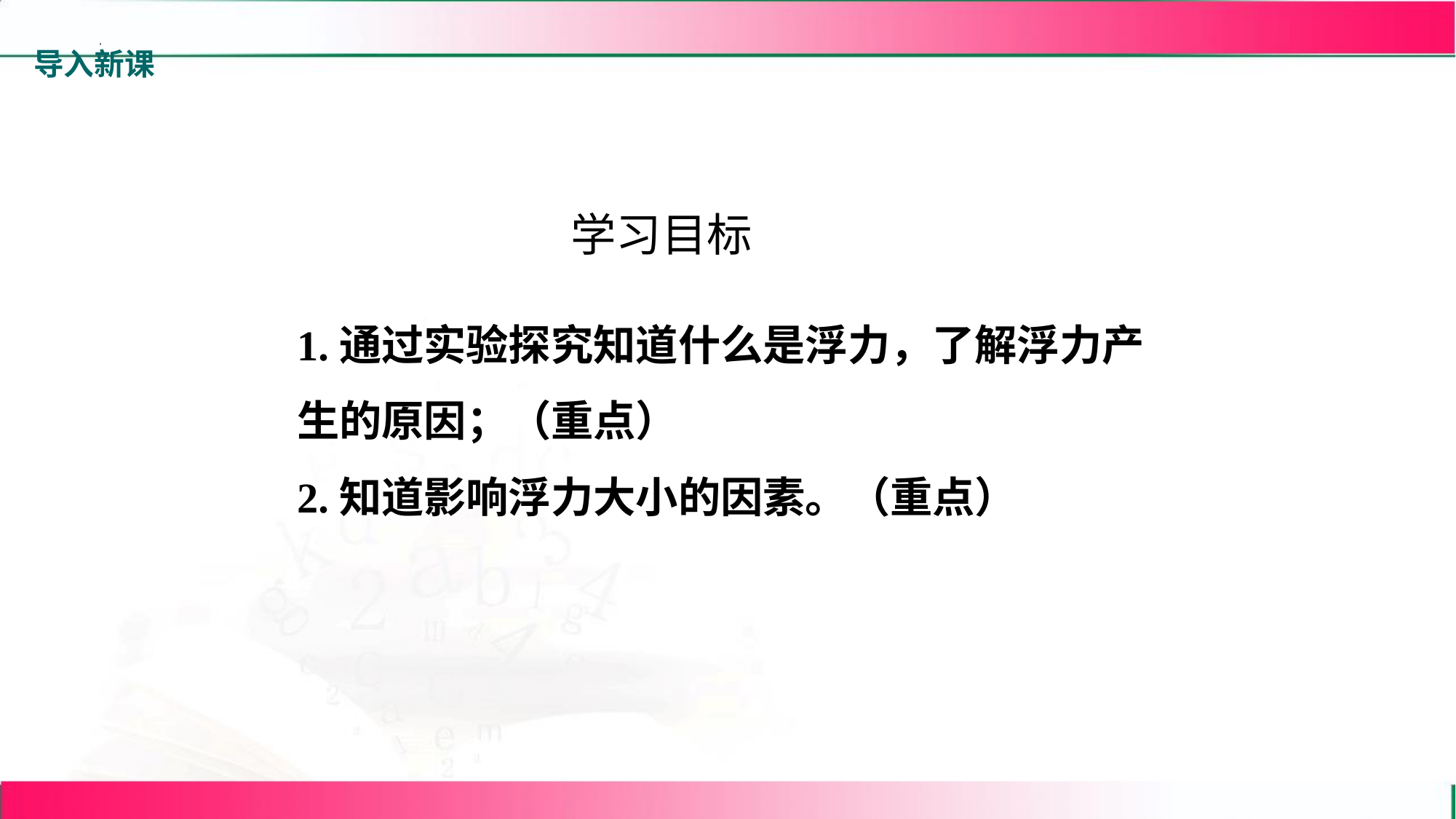

导入新课
学习目标
1.通过实验探究知道什么是浮力，了解浮力产生的原因；（重点）
2.知道影响浮力大小的因素。（重点）